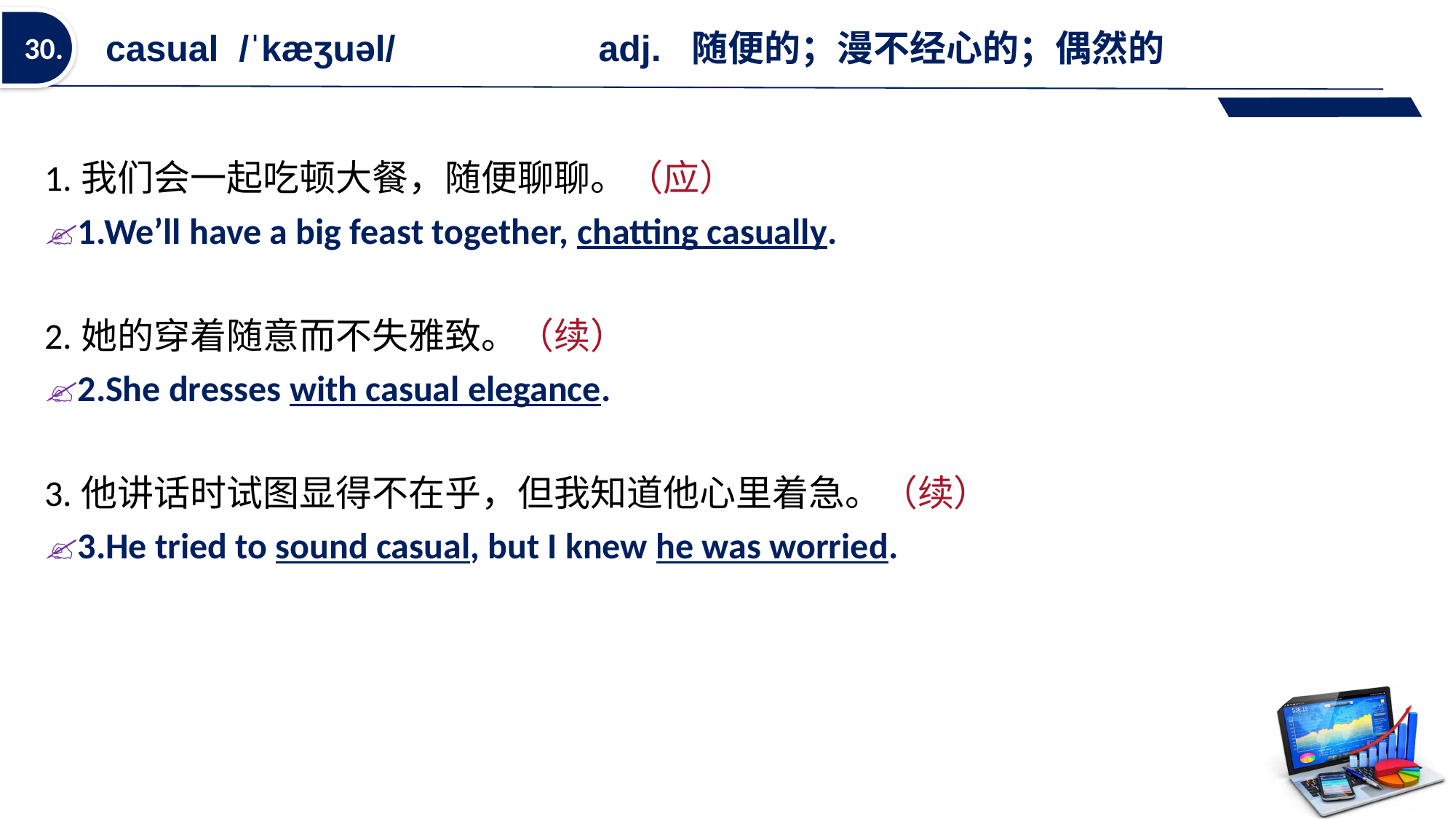

casual  /ˈkæʒuəl/                    adj.  随便的；漫不经心的；偶然的

30.
1.我们会一起吃顿大餐，随便聊聊。（应）
✍1.We’ll have a big feast together, chatting casually.

2.她的穿着随意而不失雅致。（续）
✍2.She dresses with casual elegance.

3.他讲话时试图显得不在乎，但我知道他心里着急。（续）
✍3.He tried to sound casual, but I knew he was worried.